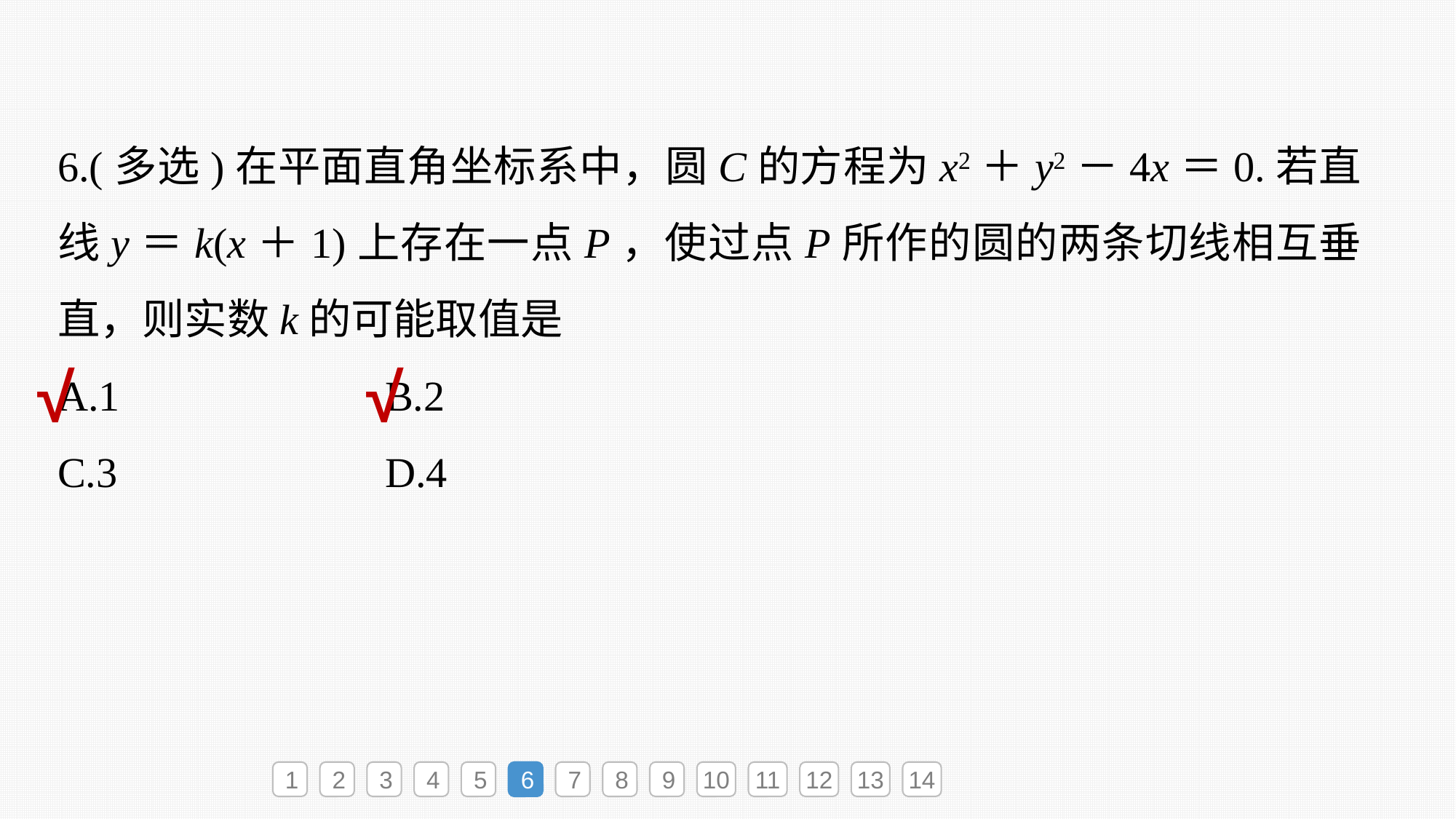

6.(多选)在平面直角坐标系中，圆C的方程为x2＋y2－4x＝0.若直线y＝k(x＋1)上存在一点P，使过点P所作的圆的两条切线相互垂直，则实数k的可能取值是
A.1  		B.2
C.3  		D.4
√
√
1
2
3
4
5
6
7
8
9
10
11
12
13
14